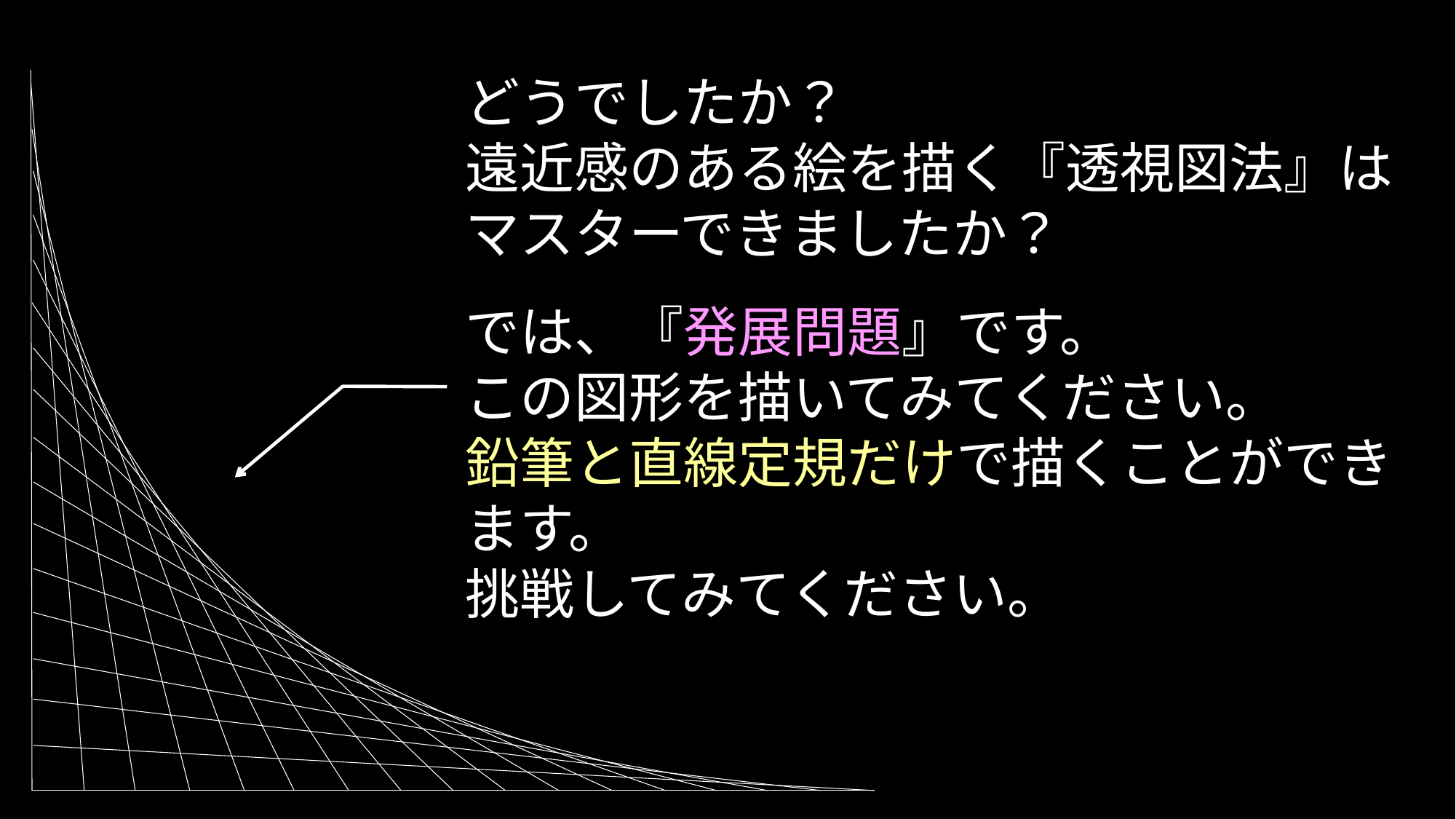

どうでしたか？
遠近感のある絵を描く『透視図法』は
マスターできましたか？

では、『発展問題』です。
この図形を描いてみてください。
鉛筆と直線定規だけで描くことができます。
挑戦してみてください。